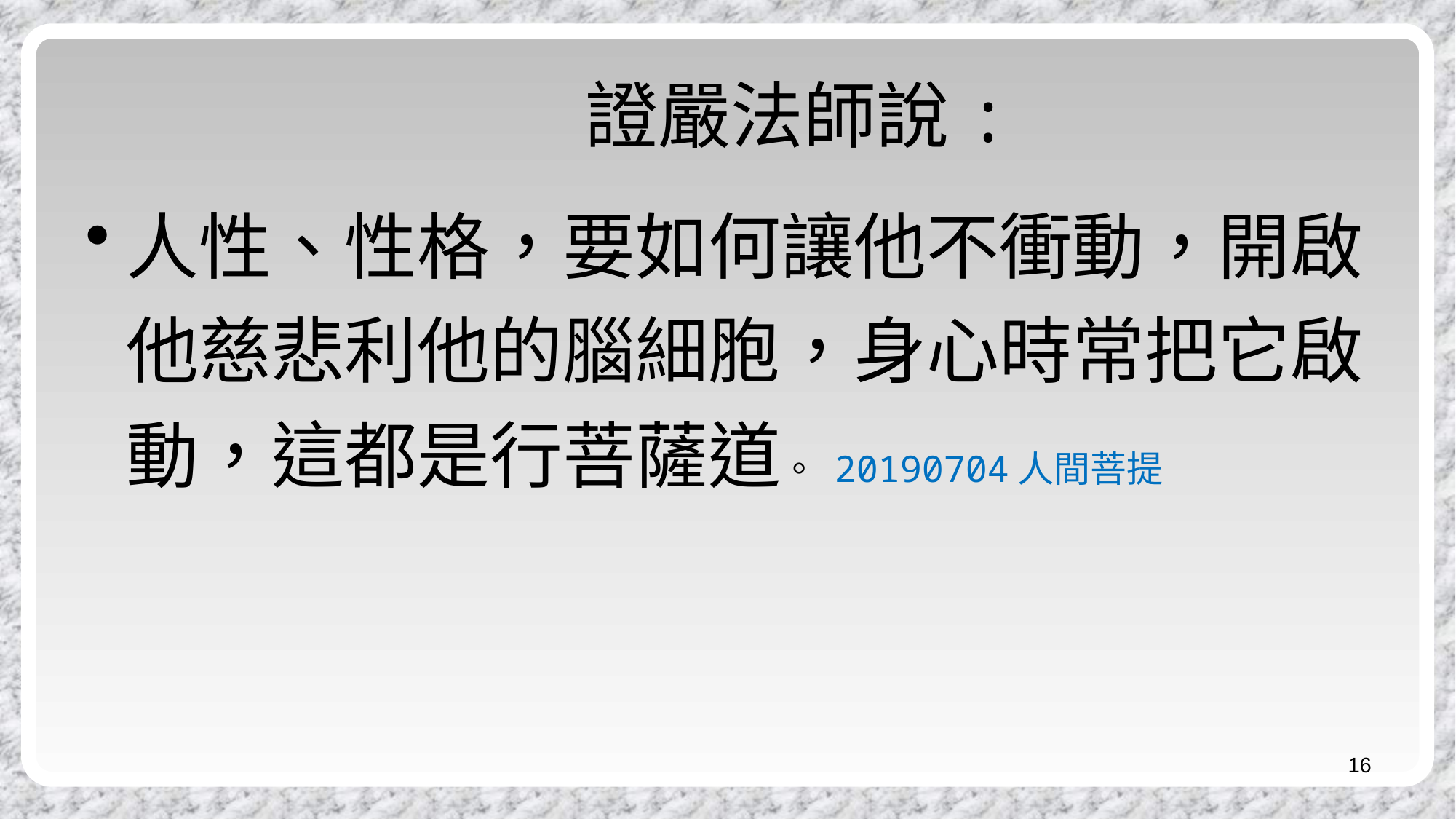

# 證嚴法師說:
人性、性格，要如何讓他不衝動，開啟他慈悲利他的腦細胞，身心時常把它啟動，這都是行菩薩道。 20190704人間菩提
16